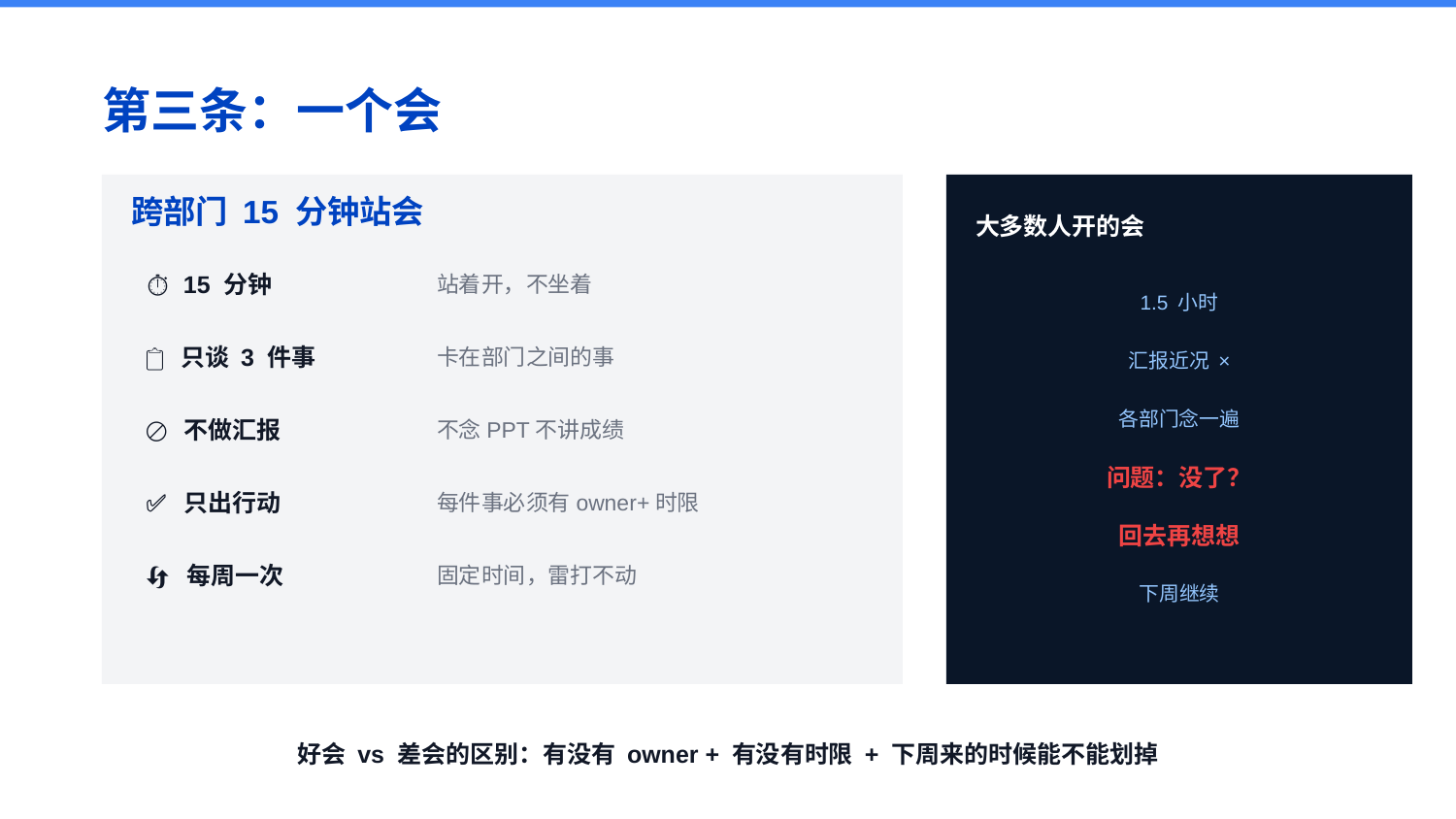

第三条：一个会

跨部门 15 分钟站会
大多数人开的会
⏱  15 分钟
站着开，不坐着
1.5 小时
📋  只谈 3 件事
卡在部门之间的事
汇报近况 ×
各部门念一遍
🚫  不做汇报
不念PPT不讲成绩
问题：没了？
✅  只出行动
每件事必须有owner+时限
回去再想想
🔄  每周一次
固定时间，雷打不动
下周继续
好会 vs 差会的区别：有没有 owner + 有没有时限 + 下周来的时候能不能划掉